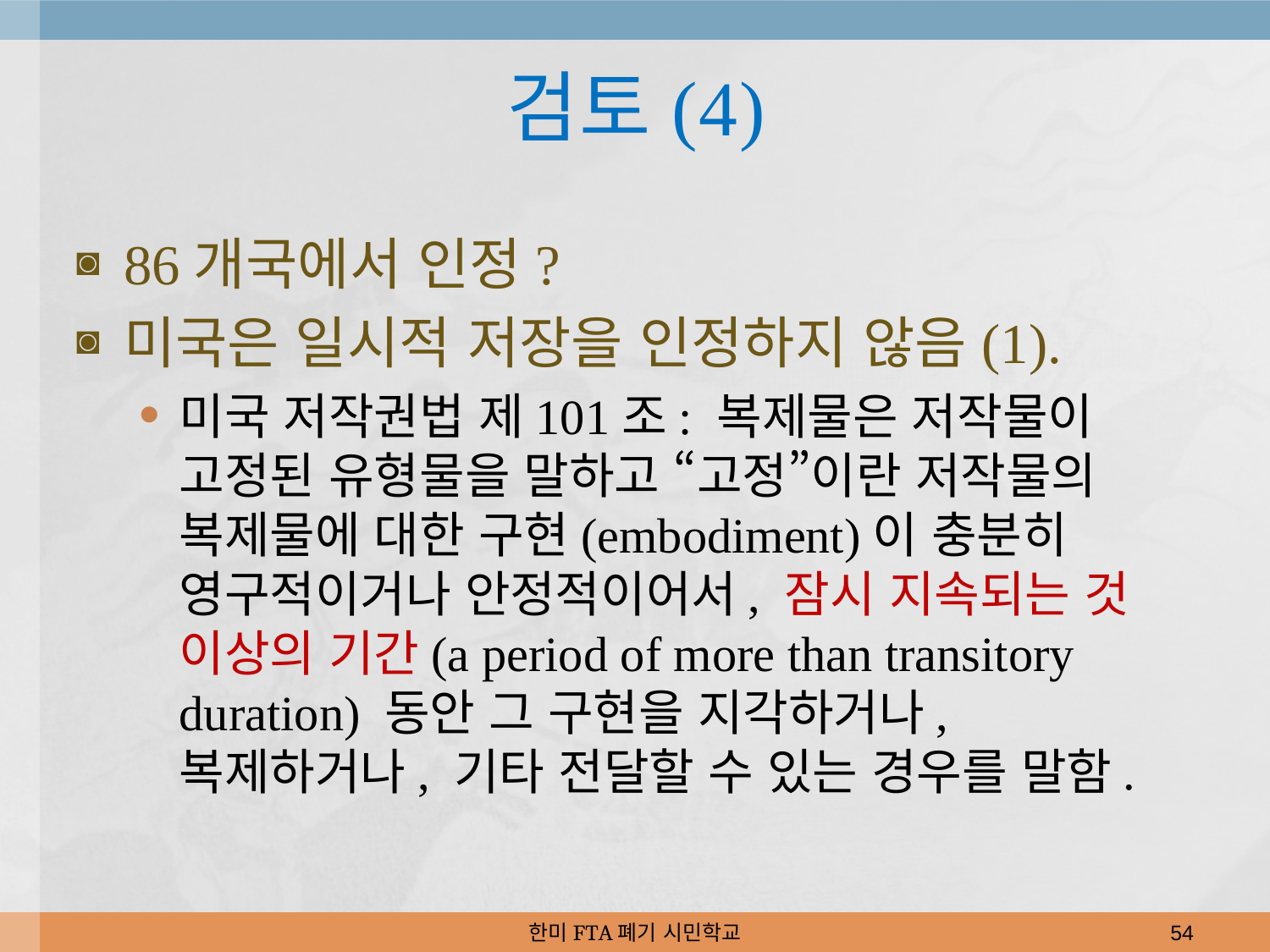

# 검토(4)
86개국에서 인정?
미국은 일시적 저장을 인정하지 않음(1).
미국 저작권법 제101조: 복제물은 저작물이 고정된 유형물을 말하고 “고정”이란 저작물의 복제물에 대한 구현(embodiment)이 충분히 영구적이거나 안정적이어서, 잠시 지속되는 것 이상의 기간(a period of more than transitory duration) 동안 그 구현을 지각하거나, 복제하거나, 기타 전달할 수 있는 경우를 말함.
한미FTA폐기 시민학교
54